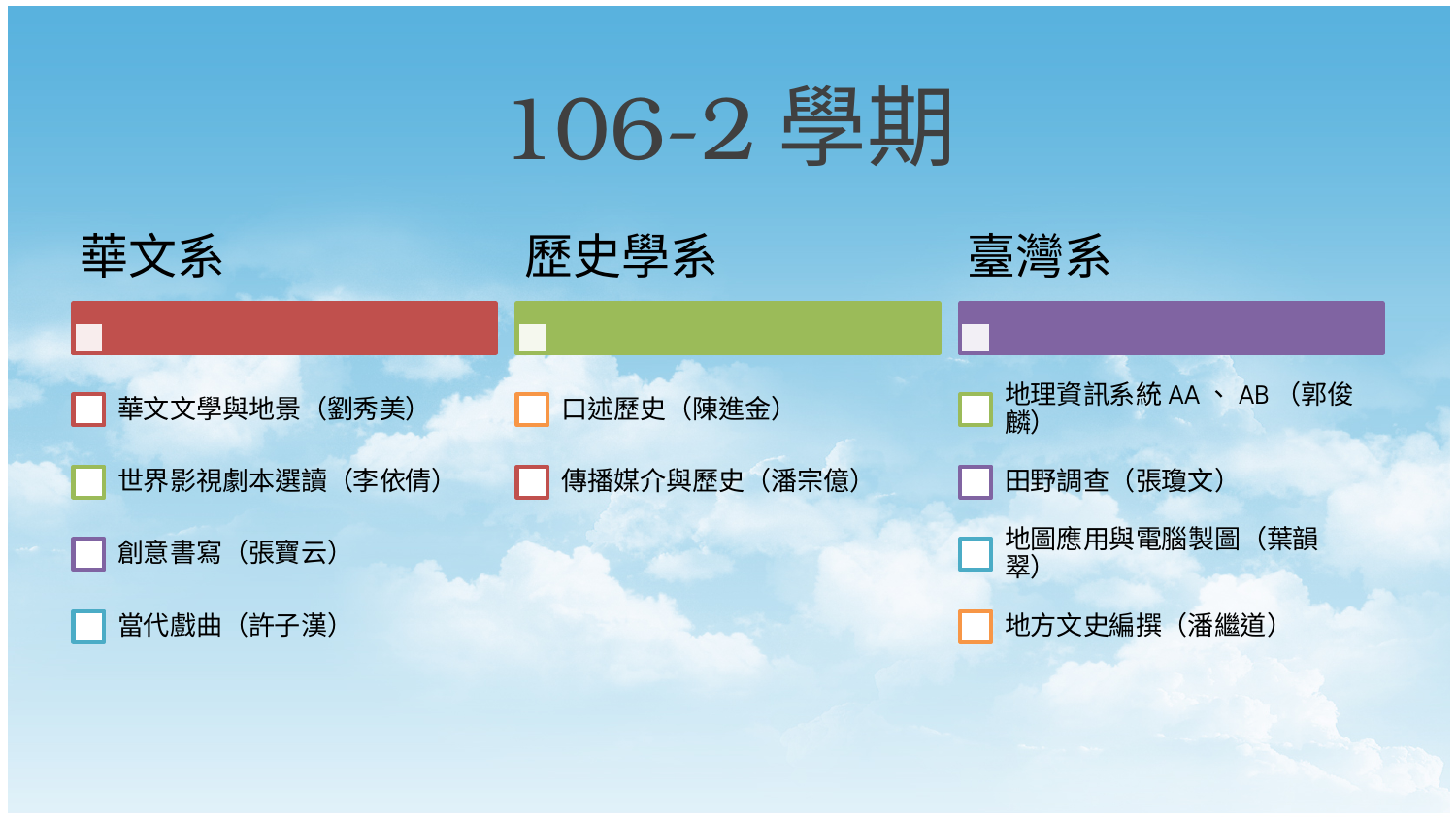

# 106-2學期
華文系
華文文學與地景（劉秀美）
世界影視劇本選讀（李依倩）
創意書寫（張寶云）
當代戲曲（許子漢）
歷史學系
口述歷史（陳進金）
傳播媒介與歷史（潘宗億）
臺灣系
地理資訊系統AA、AB（郭俊麟）
田野調查（張瓊文）
地圖應用與電腦製圖（葉韻翠）
地方文史編撰（潘繼道）